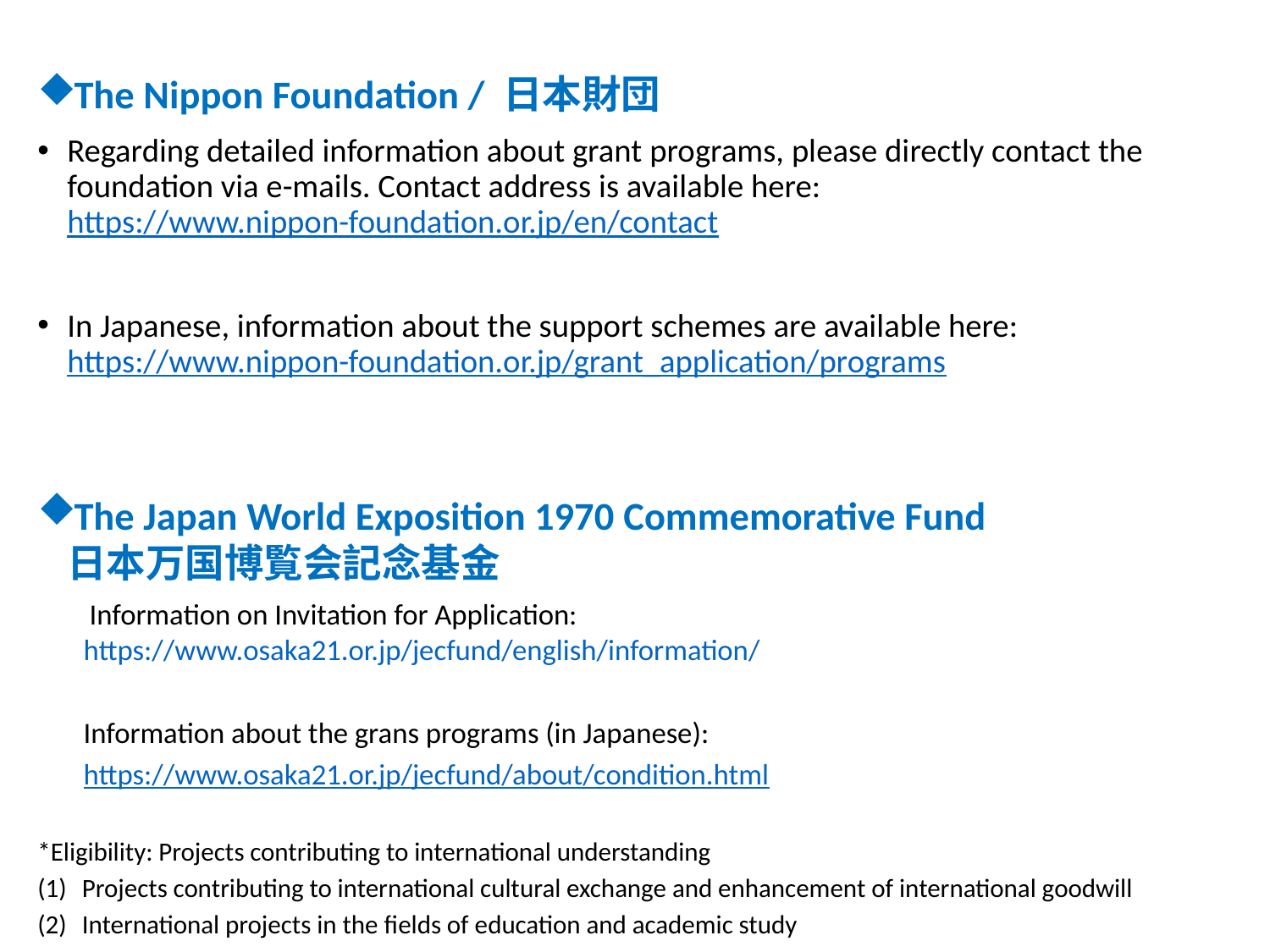

The Nippon Foundation / 日本財団
Regarding detailed information about grant programs, please directly contact the foundation via e-mails. Contact address is available here: https://www.nippon-foundation.or.jp/en/contact

In Japanese, information about the support schemes are available here:
https://www.nippon-foundation.or.jp/grant_application/programs

The Japan World Exposition 1970 Commemorative Fund
日本万国博覧会記念基金
       Information on Invitation for Application:
       https://www.osaka21.or.jp/jecfund/english/information/

       Information about the grans programs (in Japanese):
       https://www.osaka21.or.jp/jecfund/about/condition.html

*Eligibility: Projects contributing to international understanding
Projects contributing to international cultural exchange and enhancement of international goodwill
International projects in the fields of education and academic study